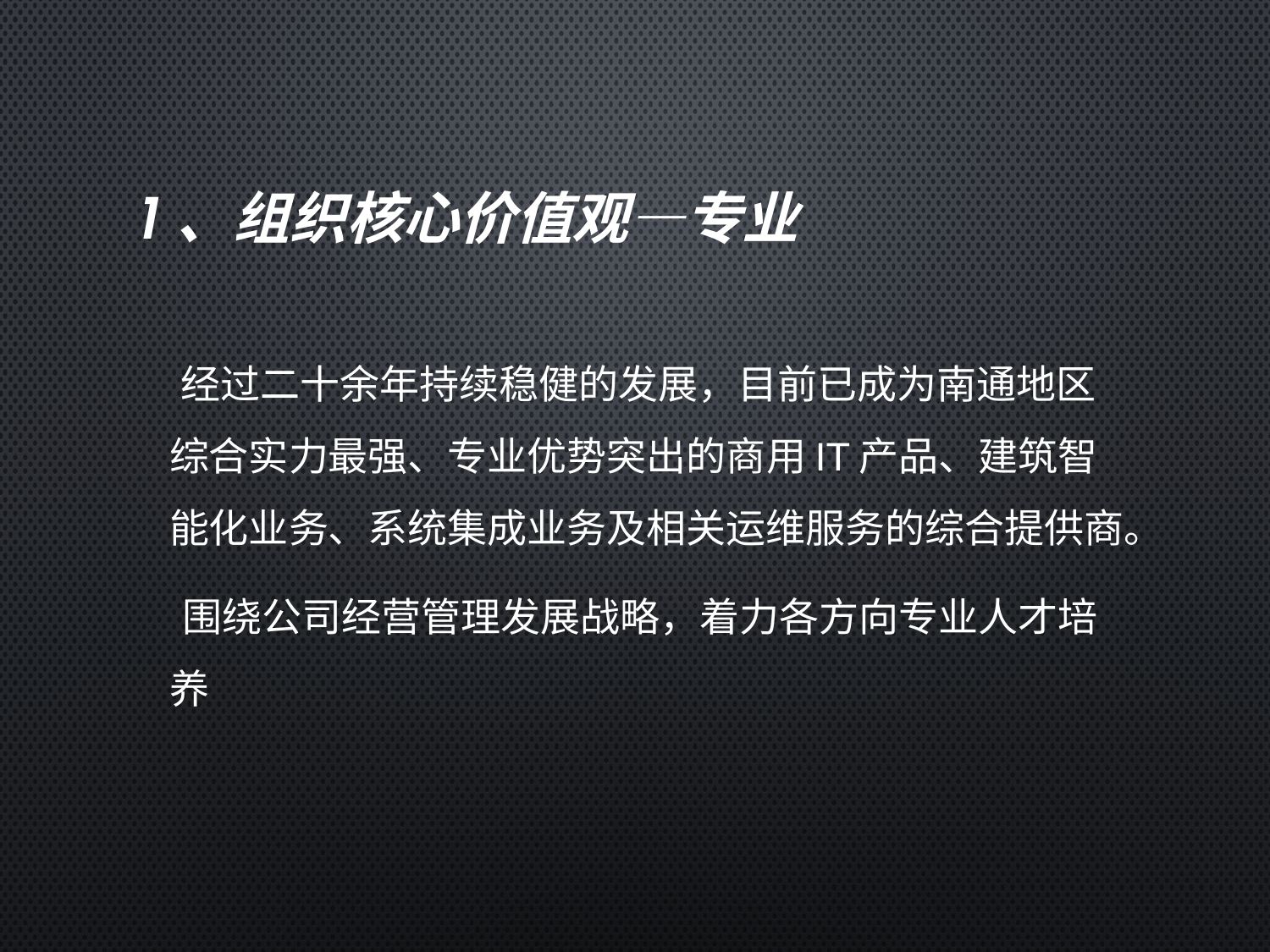

# 1、组织核心价值观—专业
      经过二十余年持续稳健的发展，目前已成为南通地区综合实力最强、专业优势突出的商用IT产品、建筑智能化业务、系统集成业务及相关运维服务的综合提供商。
     围绕公司经营管理发展战略，着力各方向专业人才培养